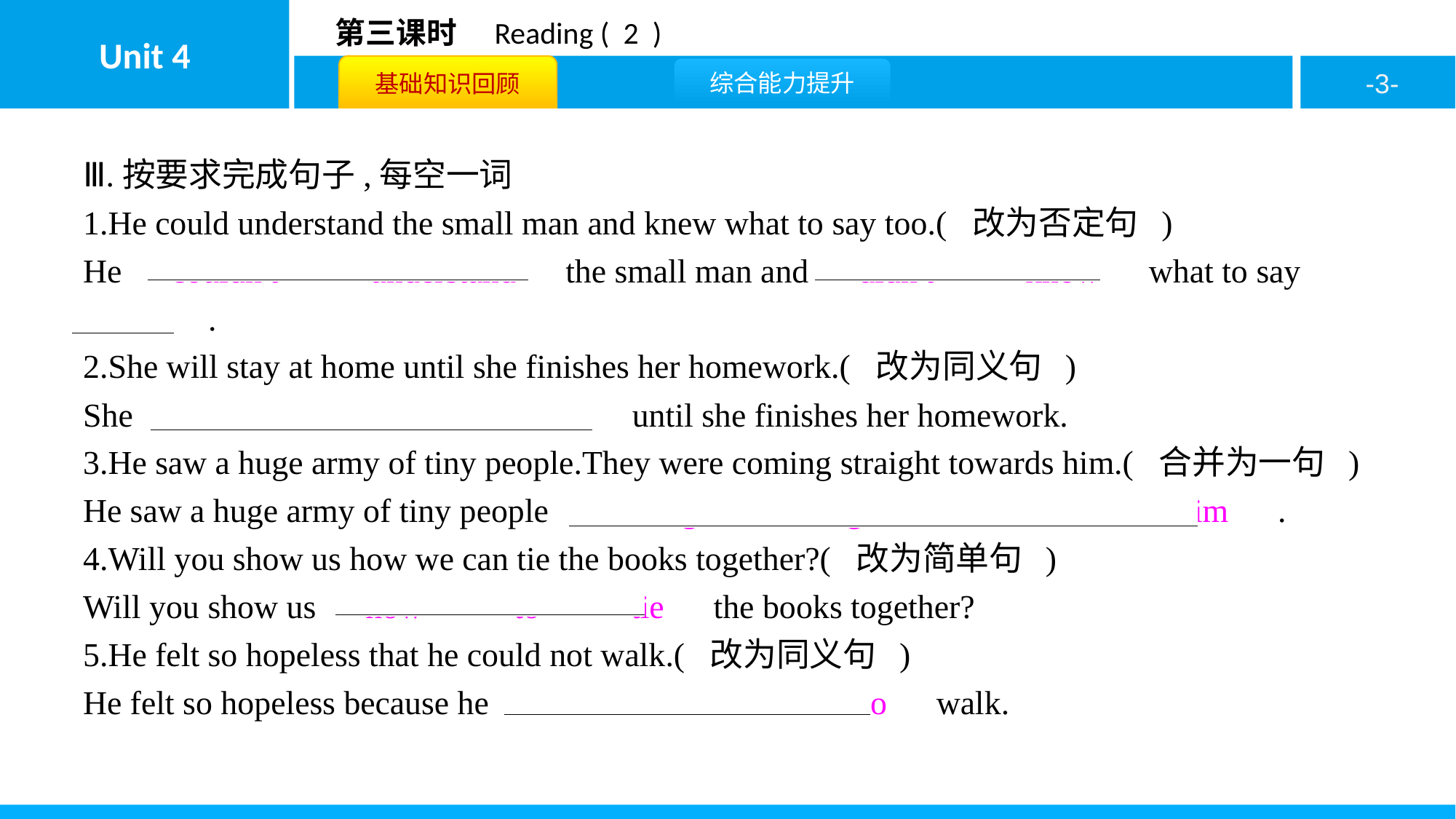

Ⅲ.按要求完成句子,每空一词
1.He could understand the small man and knew what to say too.(  改为否定句  )
He　couldn’t　 　understand　the small man and　didn’t　 　know　what to say　either　.
2.She will stay at home until she finishes her homework.(  改为同义句  )
She　won’t　 　leave　 　home　until she finishes her homework.
3.He saw a huge army of tiny people.They were coming straight towards him.(  合并为一句  )
He saw a huge army of tiny people　coming　 　straight　 　towards　 　him　.
4.Will you show us how we can tie the books together?(  改为简单句  )
Will you show us　how　 　to　 　tie　the books together?
5.He felt so hopeless that he could not walk.(  改为同义句  )
He felt so hopeless because he　was　 　unable　 　to　walk.